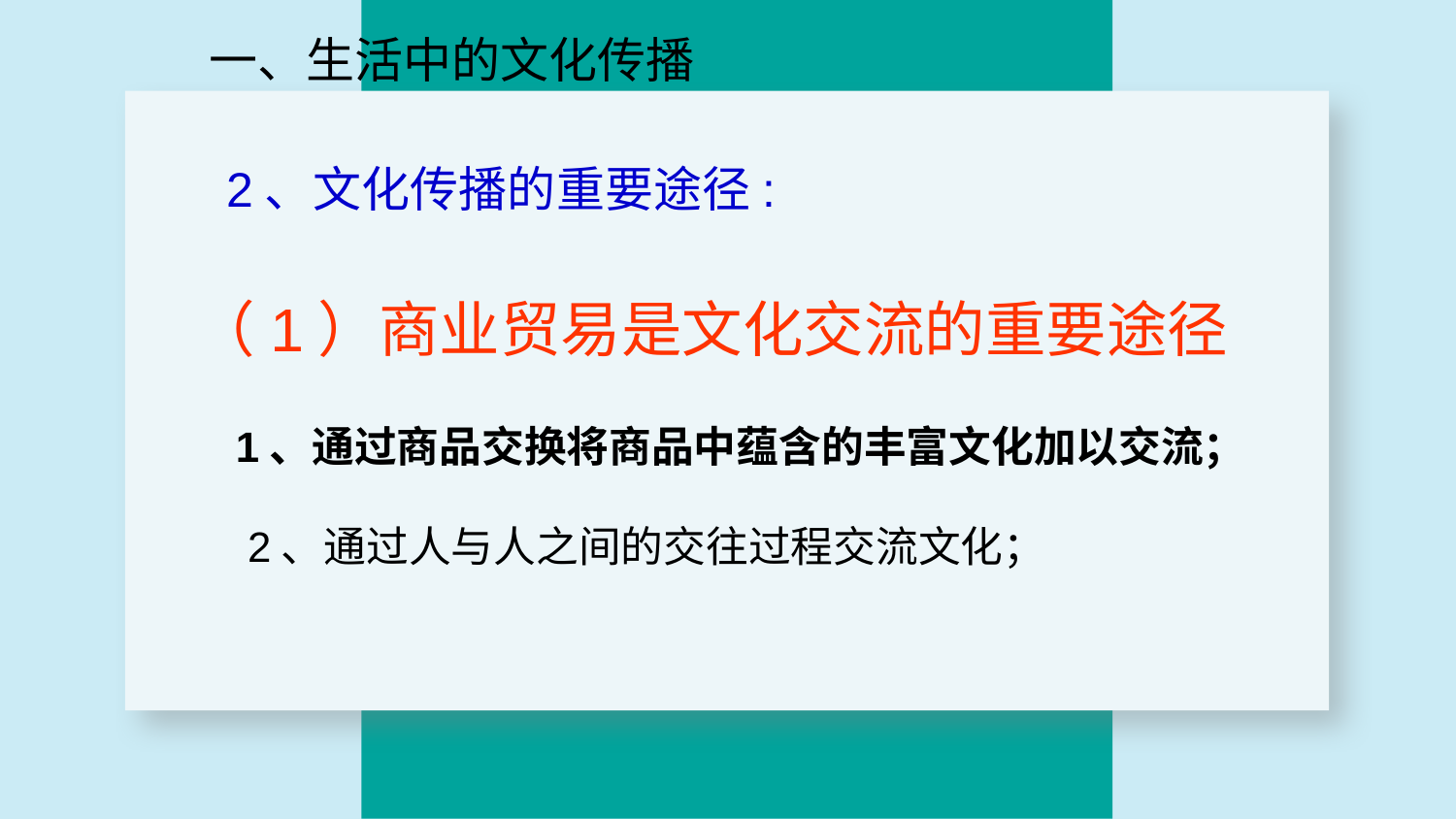

一、生活中的文化传播

2、文化传播的重要途径:
（1）商业贸易是文化交流的重要途径
  1、通过商品交换将商品中蕴含的丰富文化加以交流；

2、通过人与人之间的交往过程交流文化；